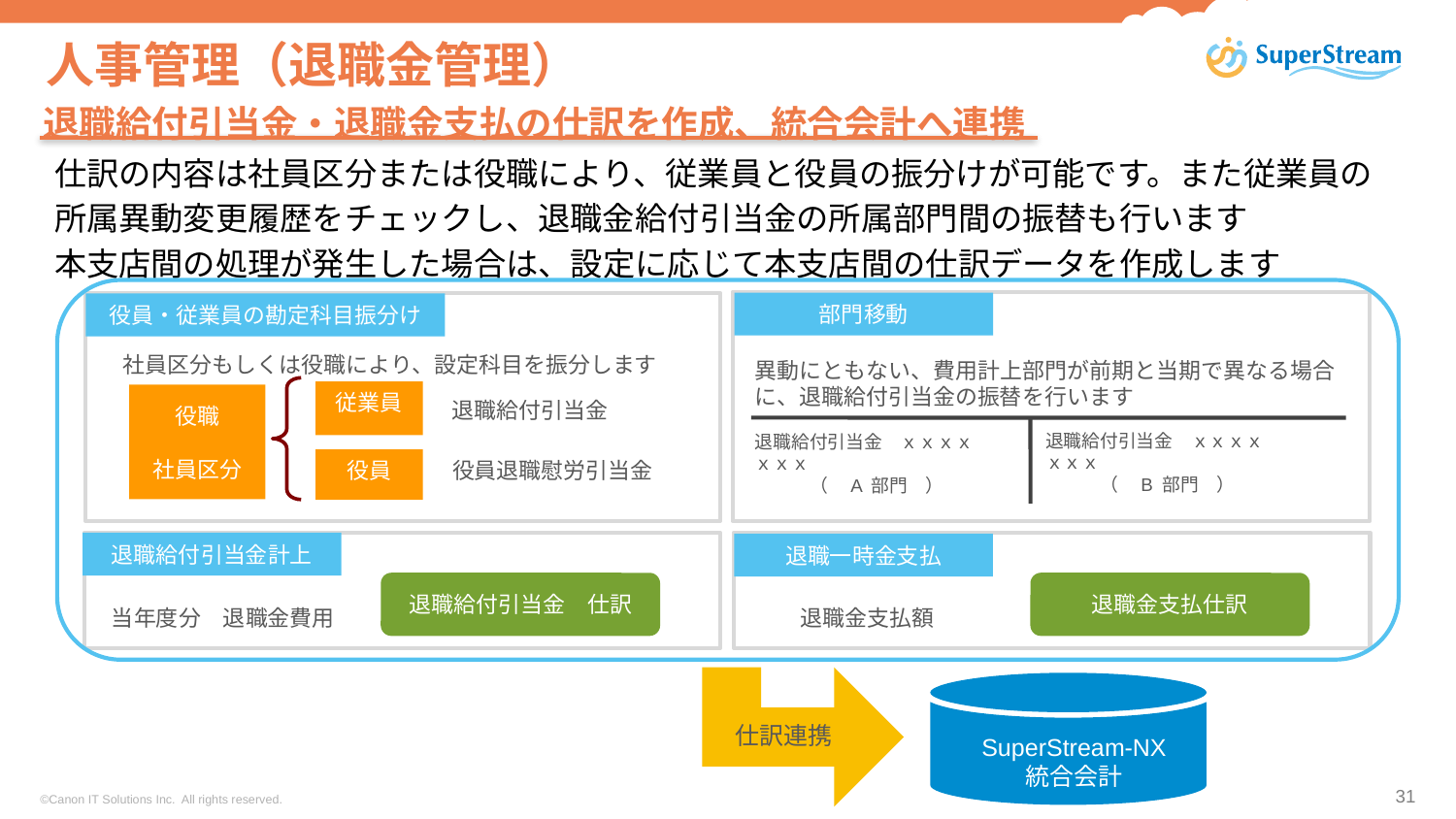

# 人事管理（退職金管理）
退職給付引当金・退職金支払の仕訳を作成、統合会計へ連携
仕訳の内容は社員区分または役職により、従業員と役員の振分けが可能です。また従業員の
所属異動変更履歴をチェックし、退職金給付引当金の所属部門間の振替も行います
本支店間の処理が発生した場合は、設定に応じて本支店間の仕訳データを作成します

部門移動

役員・従業員の勘定科目振分け
社員区分もしくは役職により、設定科目を振分します
異動にともない、費用計上部門が前期と当期で異なる場合に、退職給付引当金の振替を行います

従業員
役職
社員区分
退職給付引当金

退職給付引当金　ｘｘｘｘｘｘｘ
　　　（　B 部門　）
退職給付引当金　ｘｘｘｘｘｘｘ
　　　（　A 部門　）
役員退職慰労引当金
役員
退職給付引当金計上

退職一時金支払
退職給付引当金　仕訳
退職金支払仕訳
　当年度分　退職金費用
　退職金支払額

仕訳連携
SuperStream-NX
統合会計
©Canon IT Solutions Inc.  All rights reserved.
31